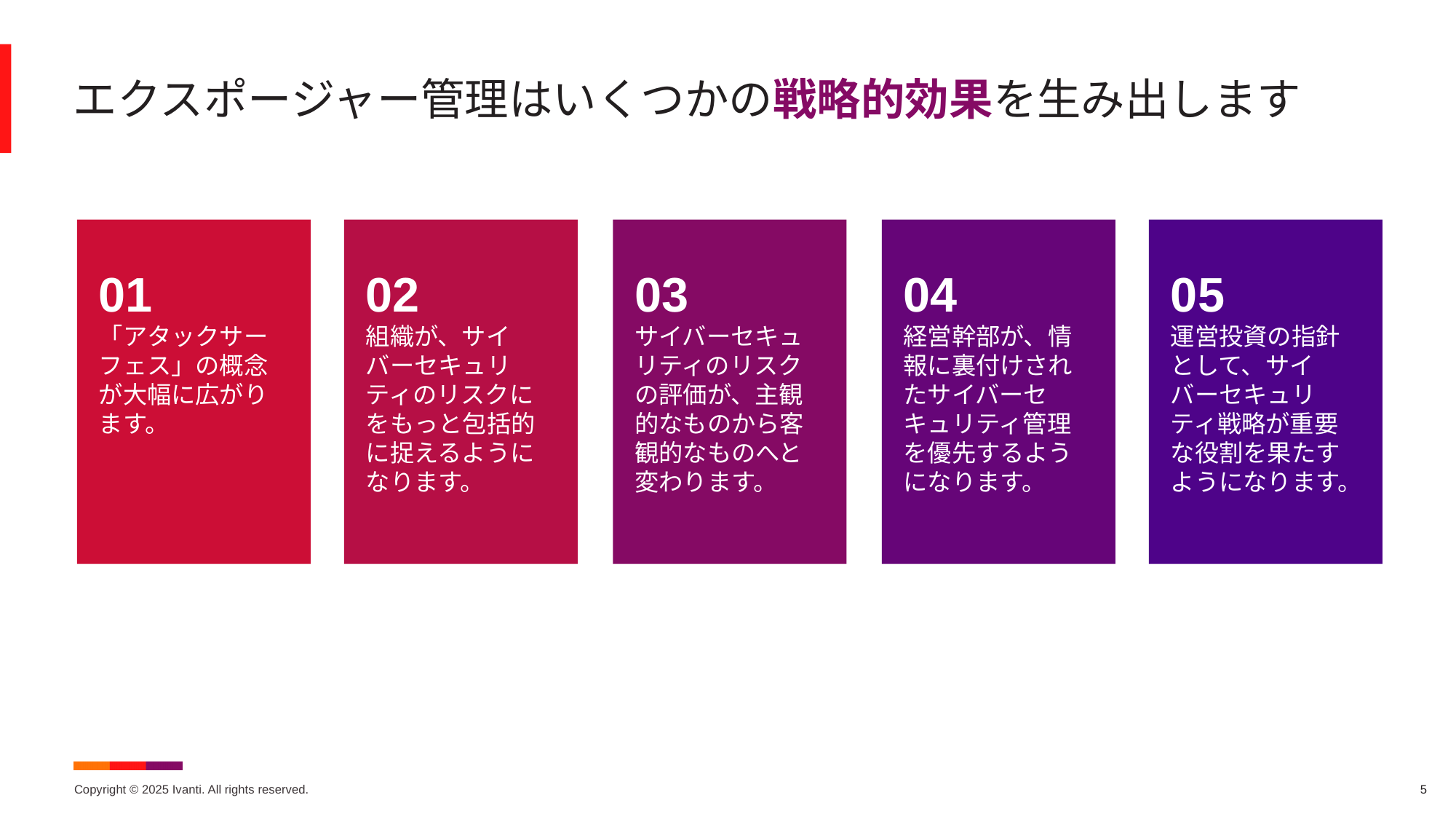

# エクスポージャー管理はいくつかの戦略的効果を生み出します
01
「アタックサーフェス」の概念が大幅に広がります。
02
組織が、サイバーセキュリティのリスクにをもっと包括的に捉えるようになります。

03
サイバーセキュリティのリスクの評価が、主観的なものから客観的なものへと変わります。
04
経営幹部が、情報に裏付けされたサイバーセキュリティ管理を優先するようになります。
05
運営投資の指針として、サイバーセキュリティ戦略が重要な役割を果たすようになります。